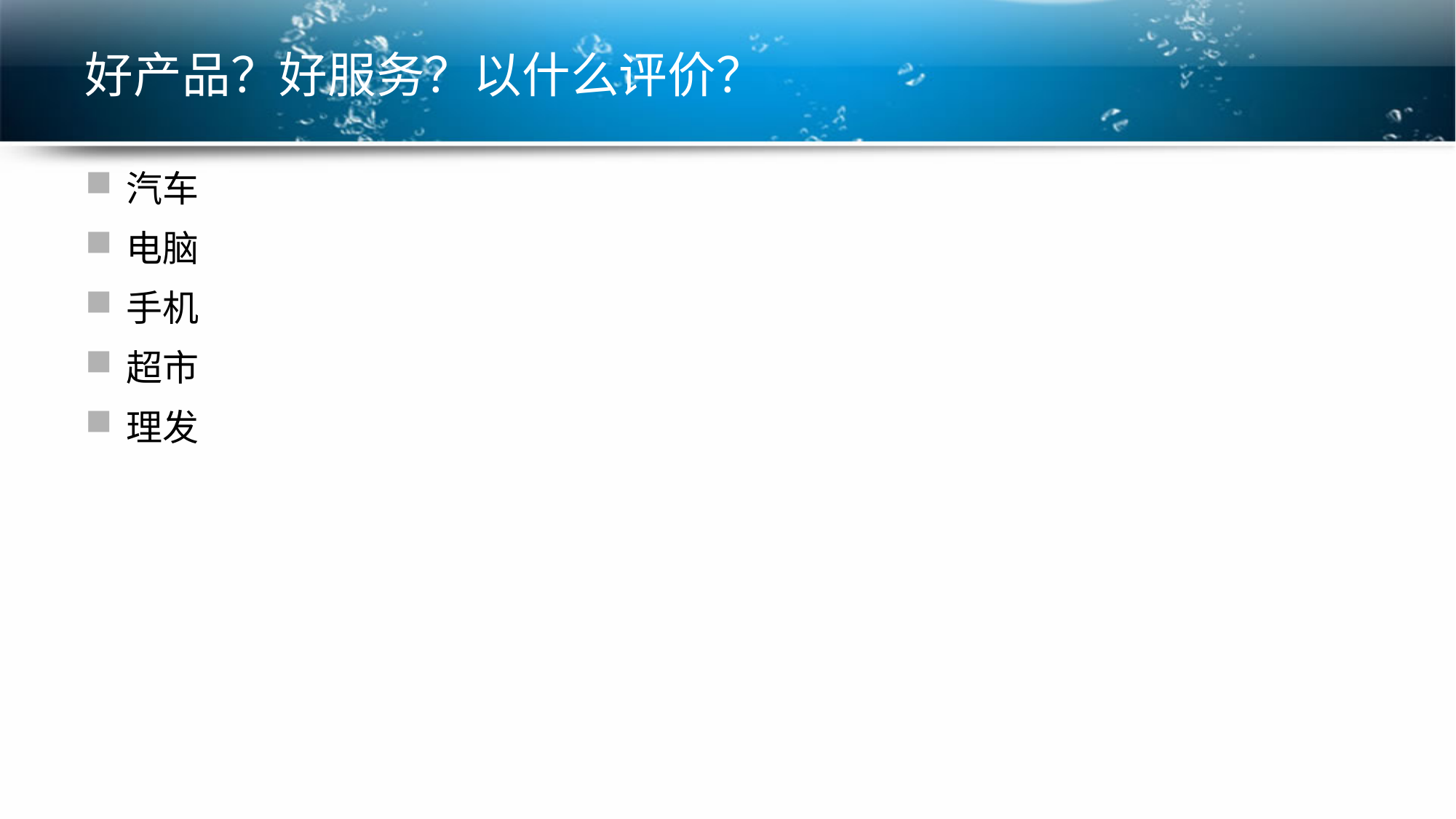

# 好产品？好服务？以什么评价？
汽车
电脑
手机
超市
理发